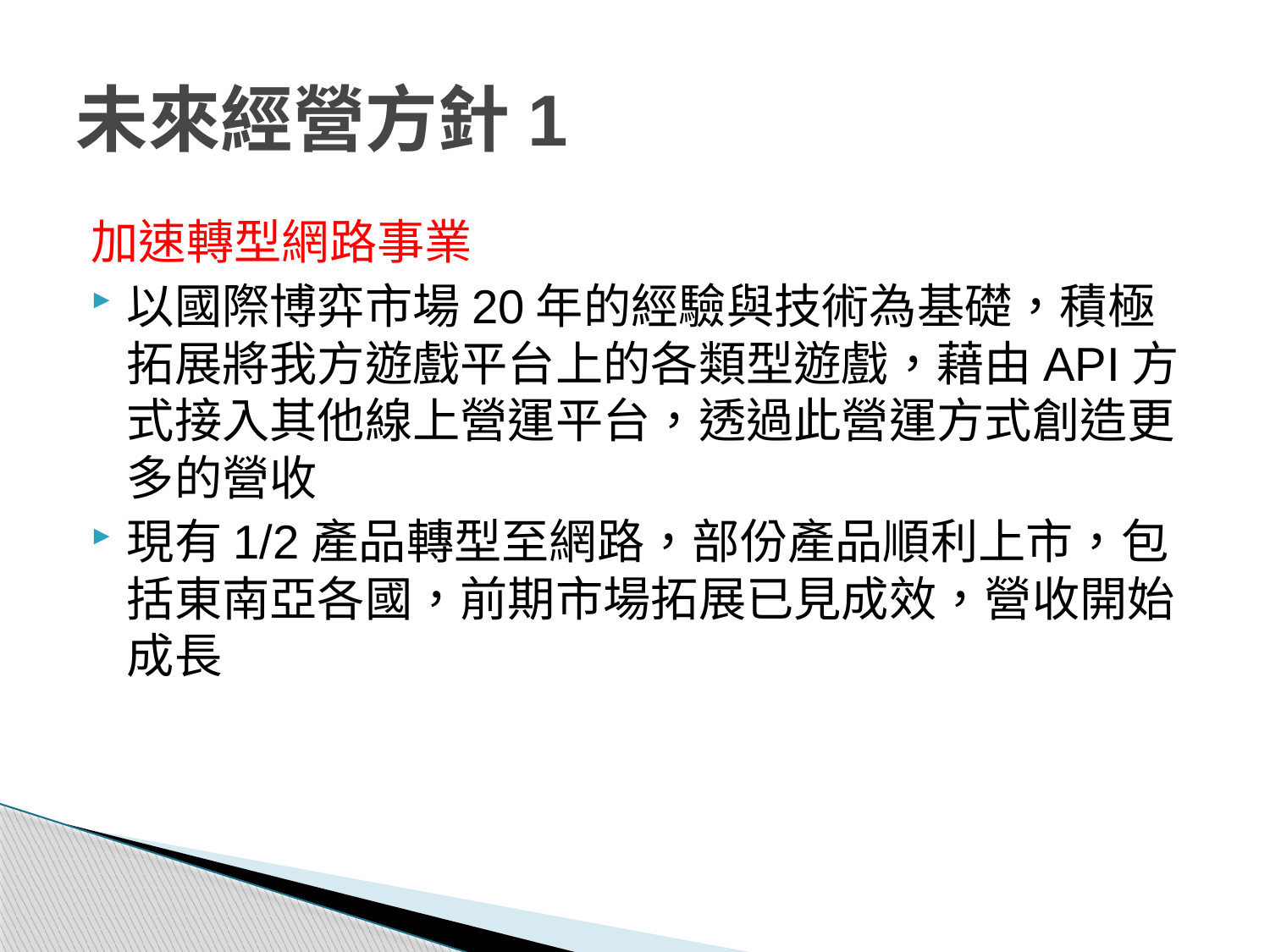

# 未來經營方針1
加速轉型網路事業
以國際博弈市場20年的經驗與技術為基礎，積極拓展將我方遊戲平台上的各類型遊戲，藉由API方式接入其他線上營運平台，透過此營運方式創造更多的營收
現有1/2產品轉型至網路，部份產品順利上市，包括東南亞各國，前期市場拓展已見成效，營收開始成長